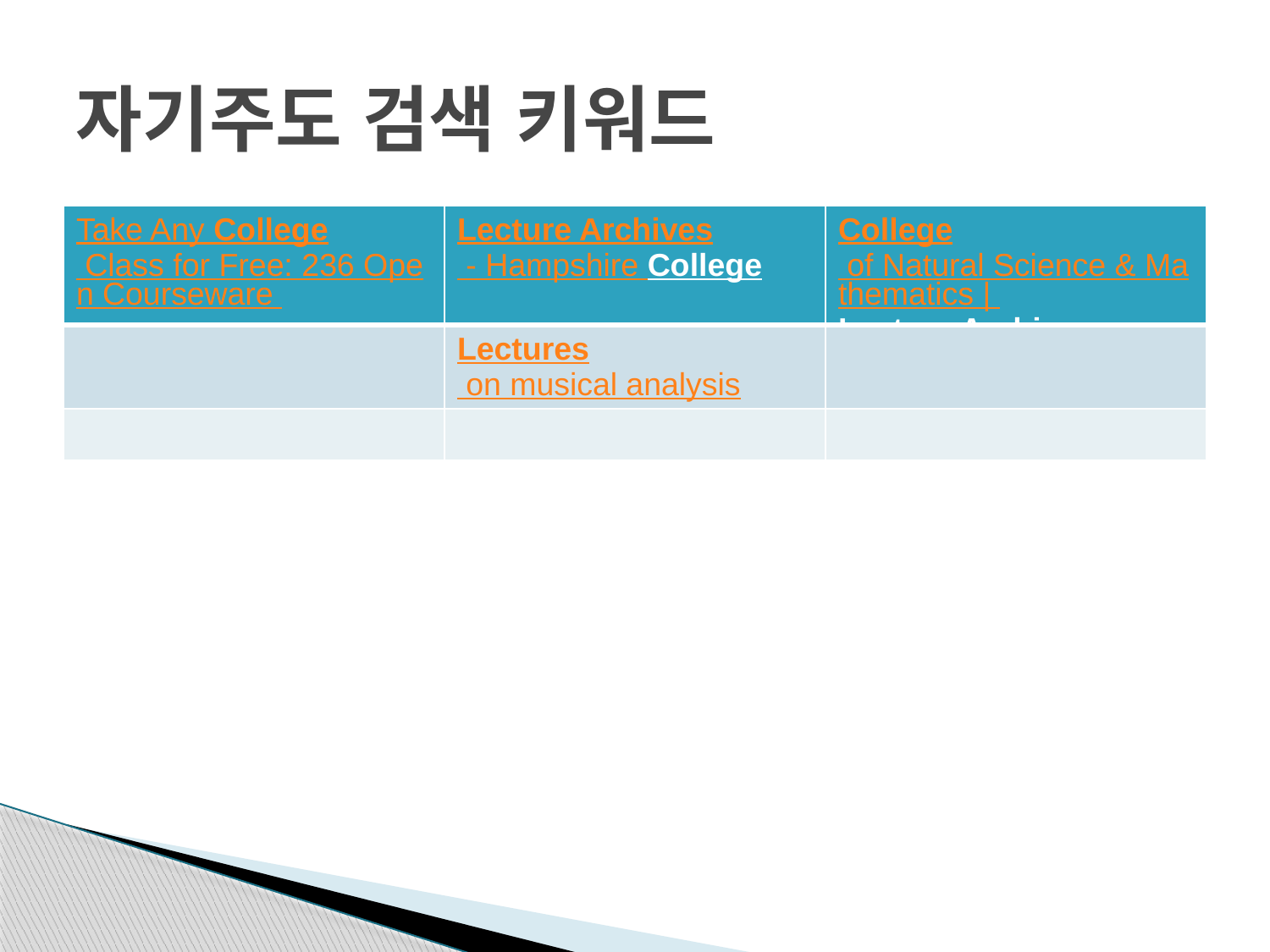

# 자기주도 검색 키워드
| Take Any College Class for Free: 236 Open Courseware | Lecture Archives - Hampshire College | College of Natural Science & Mathematics | Lecture Archives |
| --- | --- | --- |
|  | Lectures on musical analysis |  |
|  |  |  |